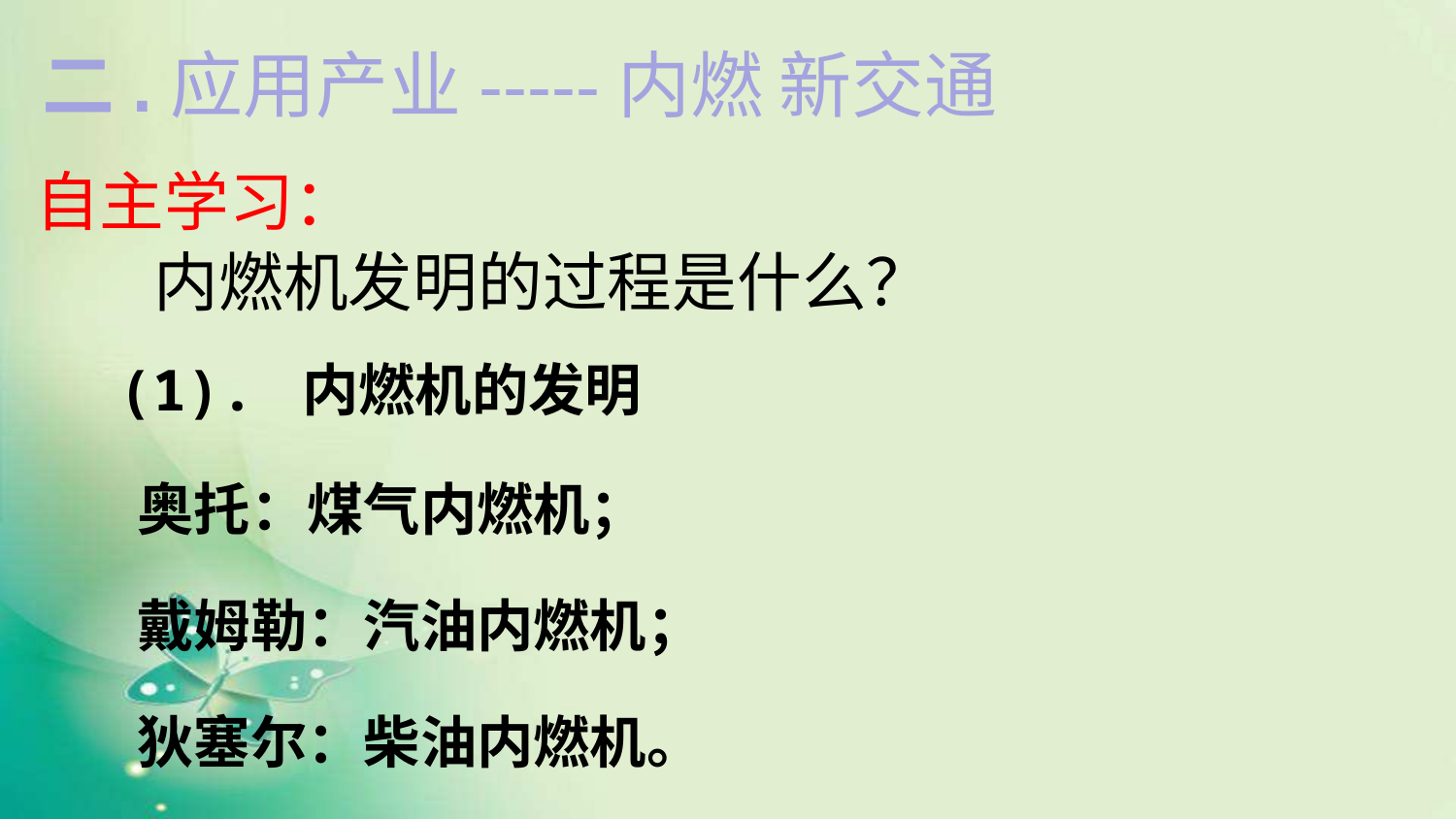

二.应用产业-----内燃 新交通
自主学习：
内燃机发明的过程是什么？
(1). 内燃机的发明
奥托：煤气内燃机；
戴姆勒：汽油内燃机；
狄塞尔：柴油内燃机。